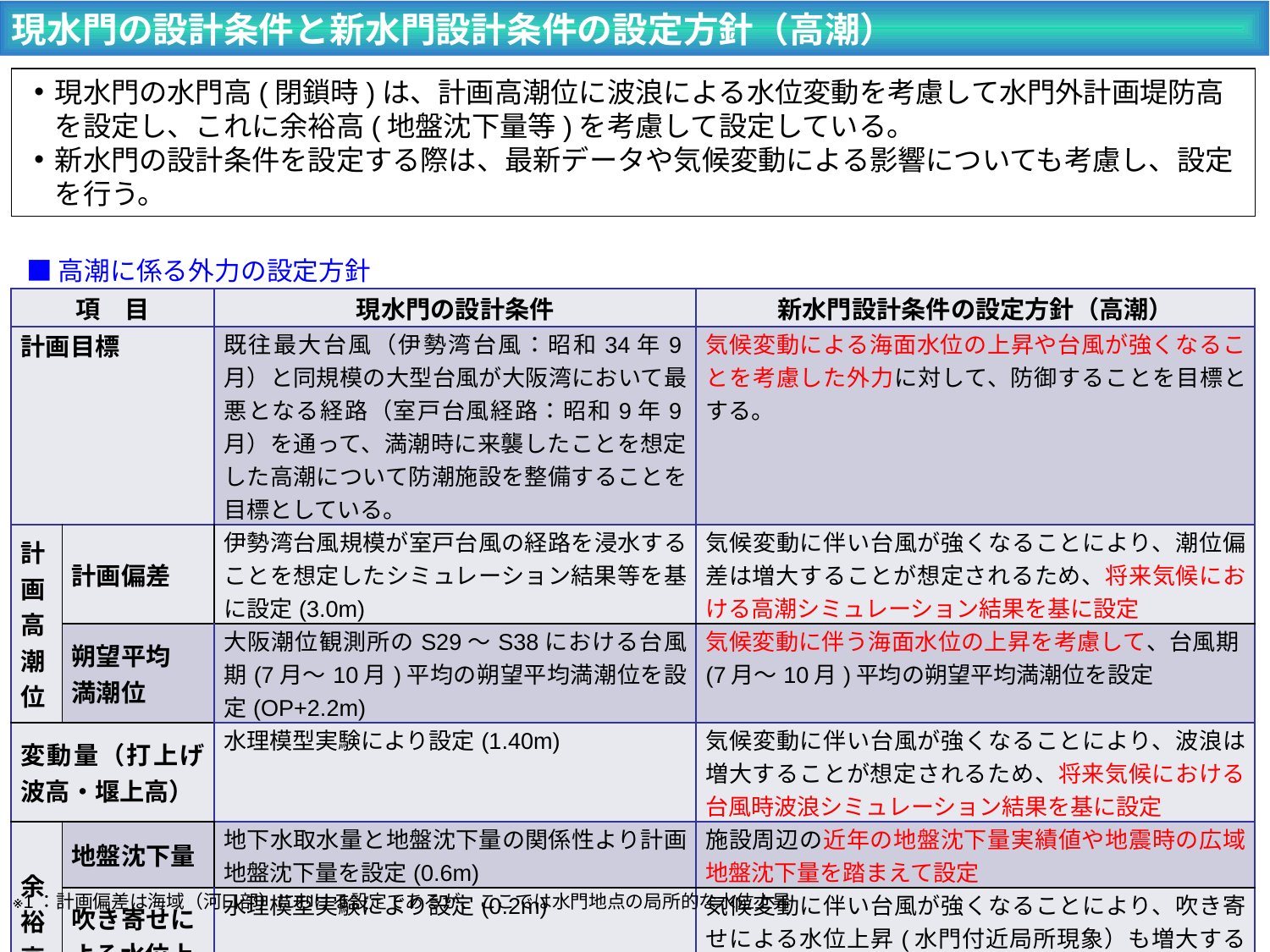

現水門の設計条件と新水門設計条件の設定方針（高潮）
現水門の水門高(閉鎖時)は、計画高潮位に波浪による水位変動を考慮して水門外計画堤防高を設定し、これに余裕高(地盤沈下量等)を考慮して設定している。
新水門の設計条件を設定する際は、最新データや気候変動による影響についても考慮し、設定を行う。
■高潮に係る外力の設定方針
| 項　目 |  | 現水門の設計条件 | 新水門設計条件の設定方針（高潮） |
| --- | --- | --- | --- |
| 計画目標 |  | 既往最大台風（伊勢湾台風：昭和34年9月）と同規模の大型台風が大阪湾において最悪となる経路（室戸台風経路：昭和9年9月）を通って、満潮時に来襲したことを想定した高潮について防潮施設を整備することを目標としている。 | 気候変動による海面水位の上昇や台風が強くなることを考慮した外力に対して、防御することを目標とする。 |
| 計画高潮位 | 計画偏差 | 伊勢湾台風規模が室戸台風の経路を浸水することを想定したシミュレーション結果等を基に設定(3.0m) | 気候変動に伴い台風が強くなることにより、潮位偏差は増大することが想定されるため、将来気候における高潮シミュレーション結果を基に設定 |
|  | 朔望平均 満潮位 | 大阪潮位観測所のS29～S38における台風期(7月～10月)平均の朔望平均満潮位を設定(OP+2.2m) | 気候変動に伴う海面水位の上昇を考慮して、台風期(7月～10月)平均の朔望平均満潮位を設定 |
| 変動量（打上げ波高・堰上高） |  | 水理模型実験により設定(1.40m) | 気候変動に伴い台風が強くなることにより、波浪は増大することが想定されるため、将来気候における台風時波浪シミュレーション結果を基に設定 |
| 余 裕 高 | 地盤沈下量 | 地下水取水量と地盤沈下量の関係性より計画地盤沈下量を設定(0.6m) | 施設周辺の近年の地盤沈下量実績値や地震時の広域地盤沈下量を踏まえて設定 |
|  | 吹き寄せによる水位上昇※1 | 水理模型実験により設定(0.2m) | 気候変動に伴い台風が強くなることにより、吹き寄せによる水位上昇(水門付近局所現象）も増大すると考えられるため、将来気候における高潮シミュレーション結果を基に設定 |
※1：計画偏差は海域（河口部）における設定であるが、ここでは水門地点の局所的な水位上昇
3